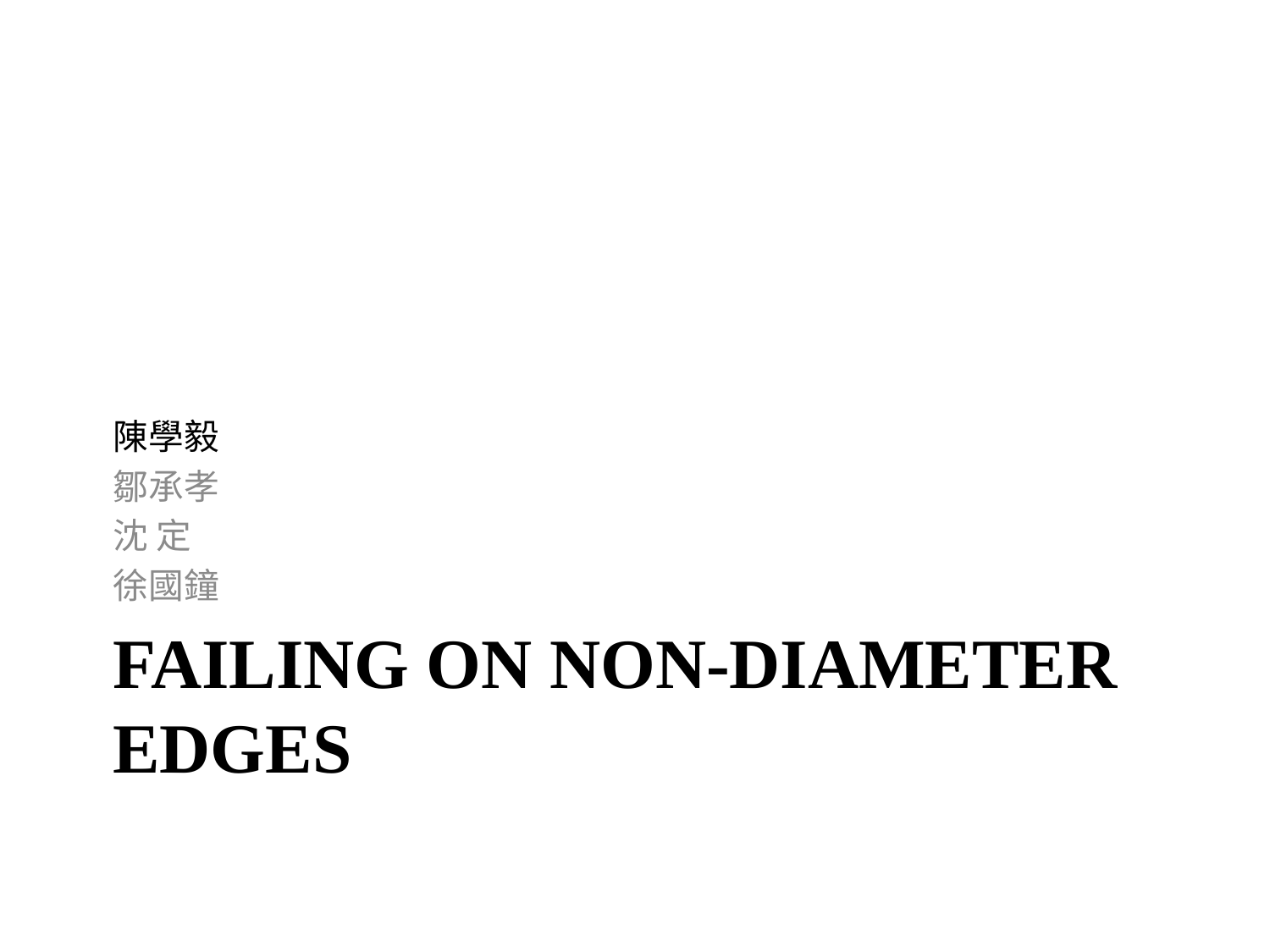

陳學毅
鄒承孝
沈 定
徐國鐘
# Failing on non-diameter edges